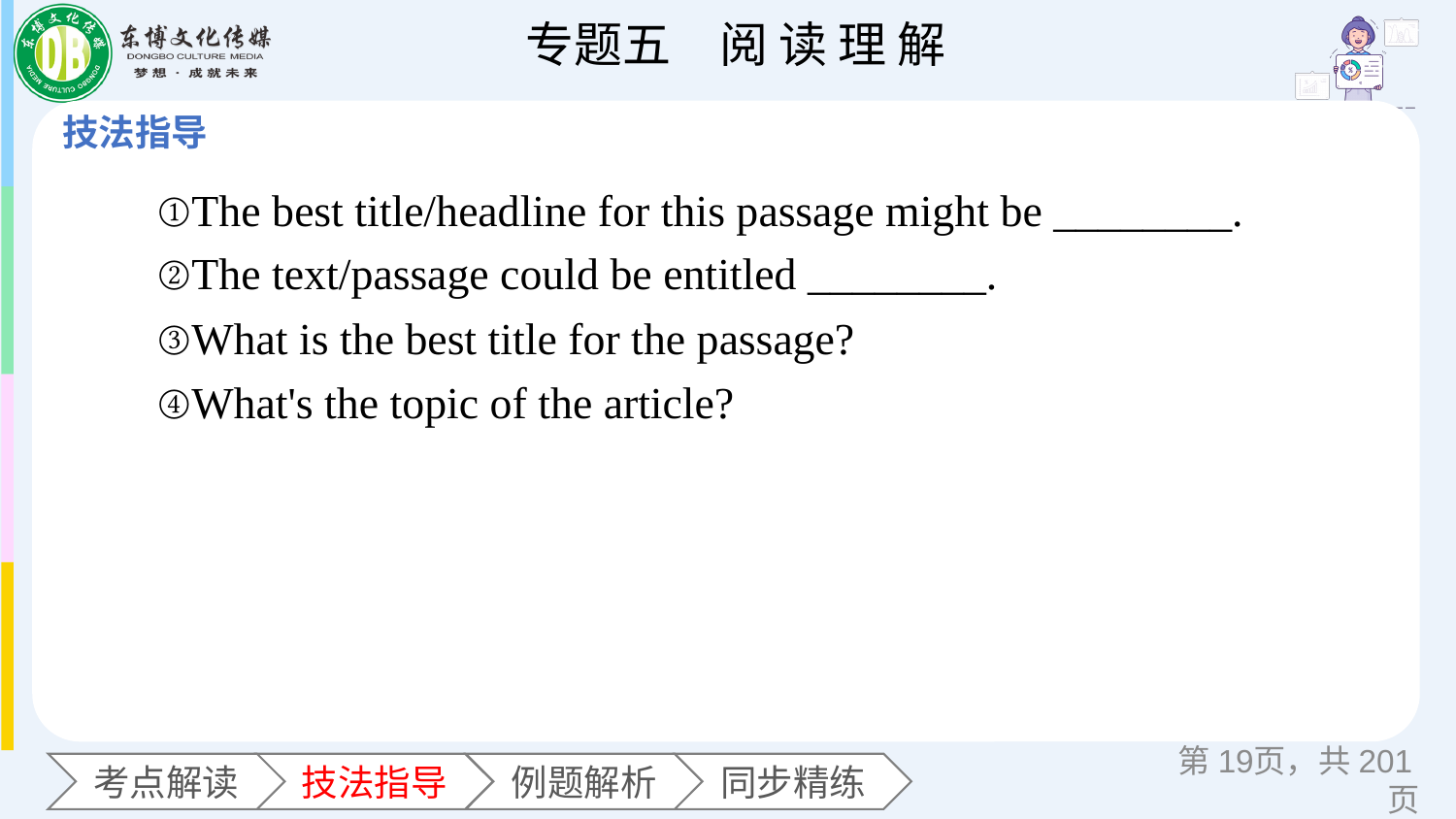

①The best title/headline for this passage might be ________.
②The text/passage could be entitled ________.
③What is the best title for the passage?
④What's the topic of the article?
第19页，共201页